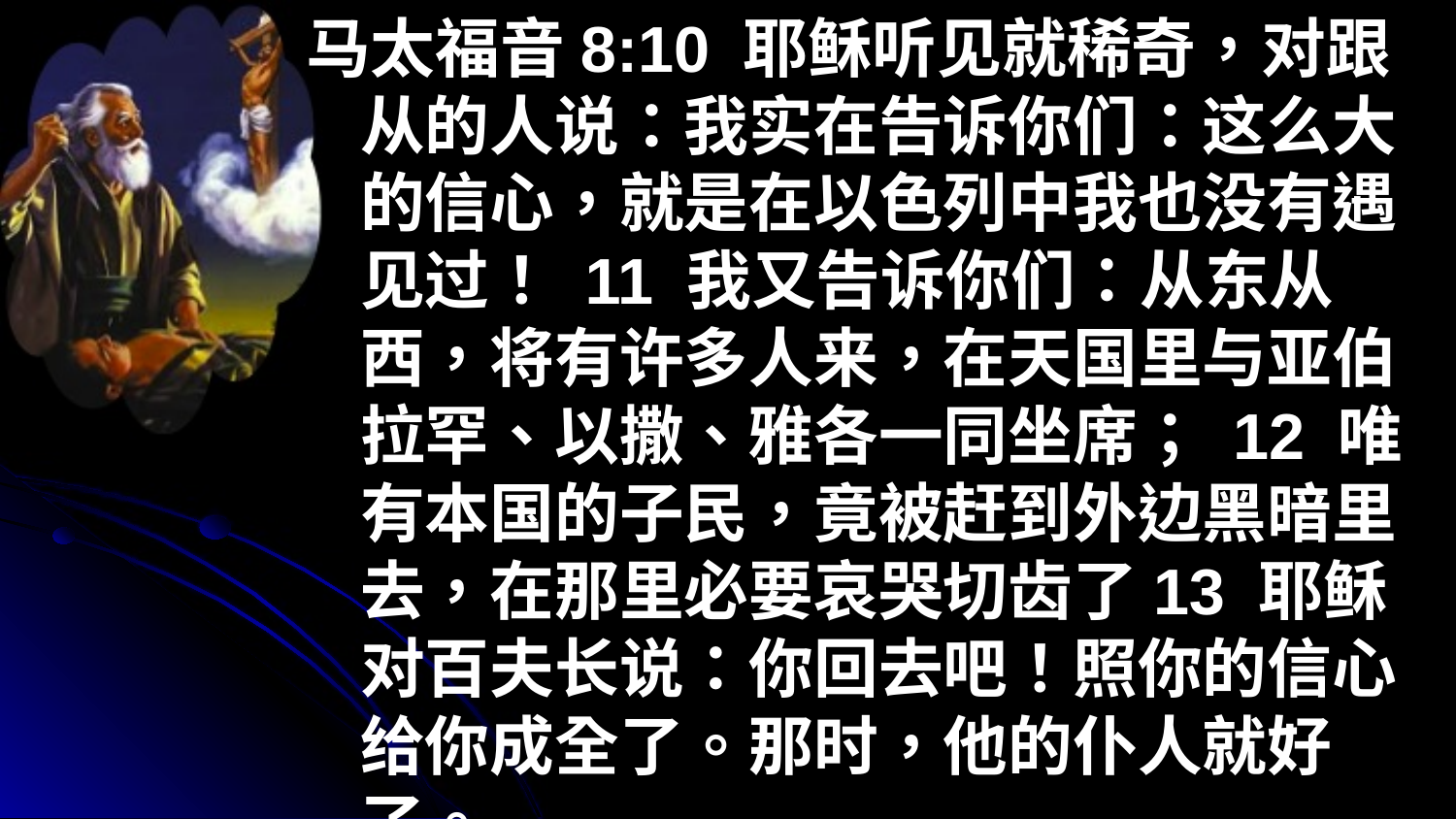

马太福音8:10 耶稣听见就稀奇，对跟从的人说：我实在告诉你们：这么大的信心，就是在以色列中我也没有遇见过！ 11 我又告诉你们：从东从西，将有许多人来，在天国里与亚伯拉罕、以撒、雅各一同坐席； 12 唯有本国的子民，竟被赶到外边黑暗里去，在那里必要哀哭切齿了13 耶稣对百夫长说：你回去吧！照你的信心给你成全了。那时，他的仆人就好了。